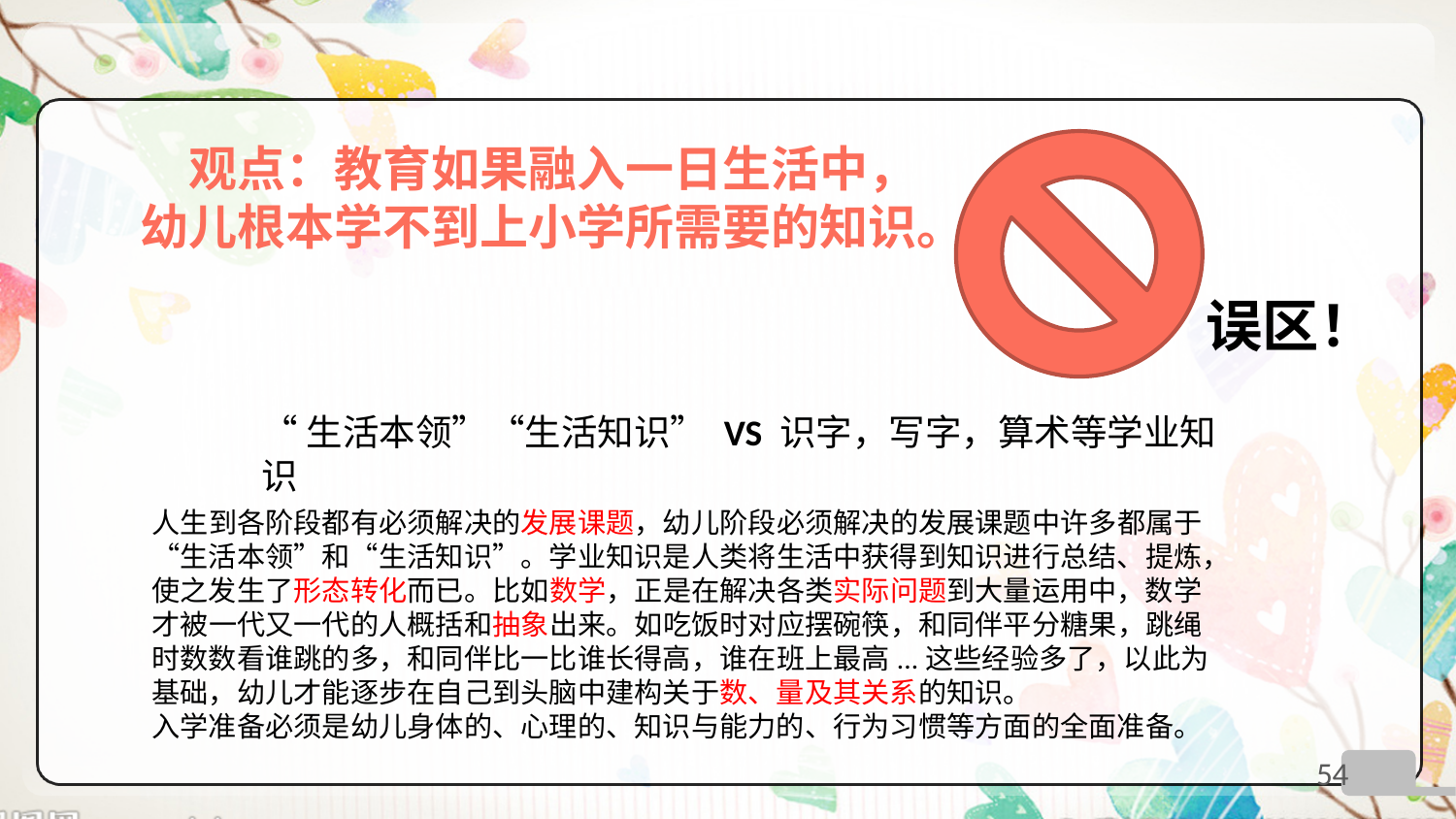

#
观点：教育如果融入一日生活中，
幼儿根本学不到上小学所需要的知识。

误区！
“生活本领”“生活知识” VS 识字，写字，算术等学业知识
人生到各阶段都有必须解决的发展课题，幼儿阶段必须解决的发展课题中许多都属于“生活本领”和“生活知识”。学业知识是人类将生活中获得到知识进行总结、提炼，使之发生了形态转化而已。比如数学，正是在解决各类实际问题到大量运用中，数学才被一代又一代的人概括和抽象出来。如吃饭时对应摆碗筷，和同伴平分糖果，跳绳时数数看谁跳的多，和同伴比一比谁长得高，谁在班上最高...这些经验多了，以此为基础，幼儿才能逐步在自己到头脑中建构关于数、量及其关系的知识。
入学准备必须是幼儿身体的、心理的、知识与能力的、行为习惯等方面的全面准备。